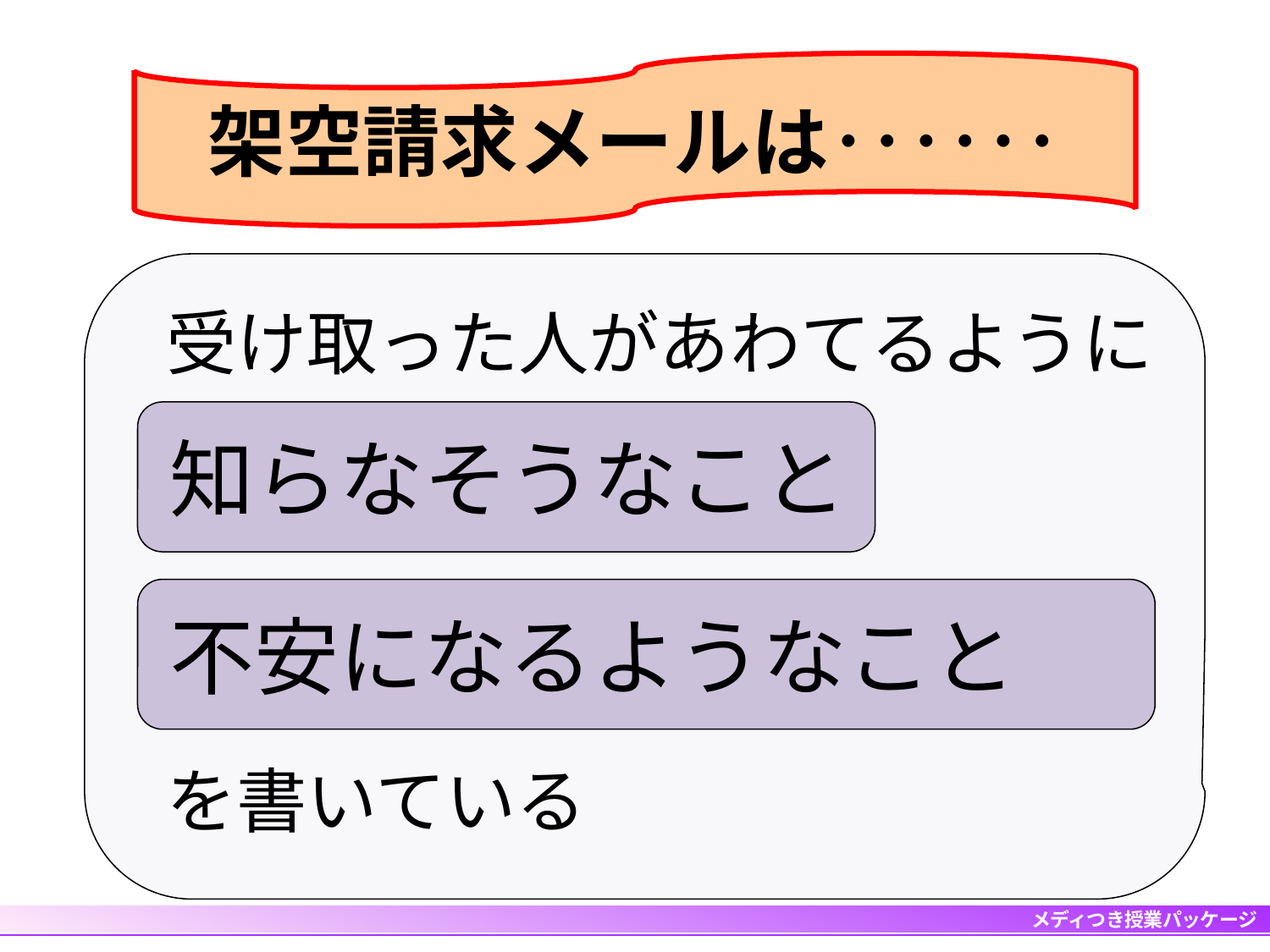

架空請求メールは‥‥‥
受け取った人があわてるように

を書いている
知らなそうなこと
不安になるようなこと